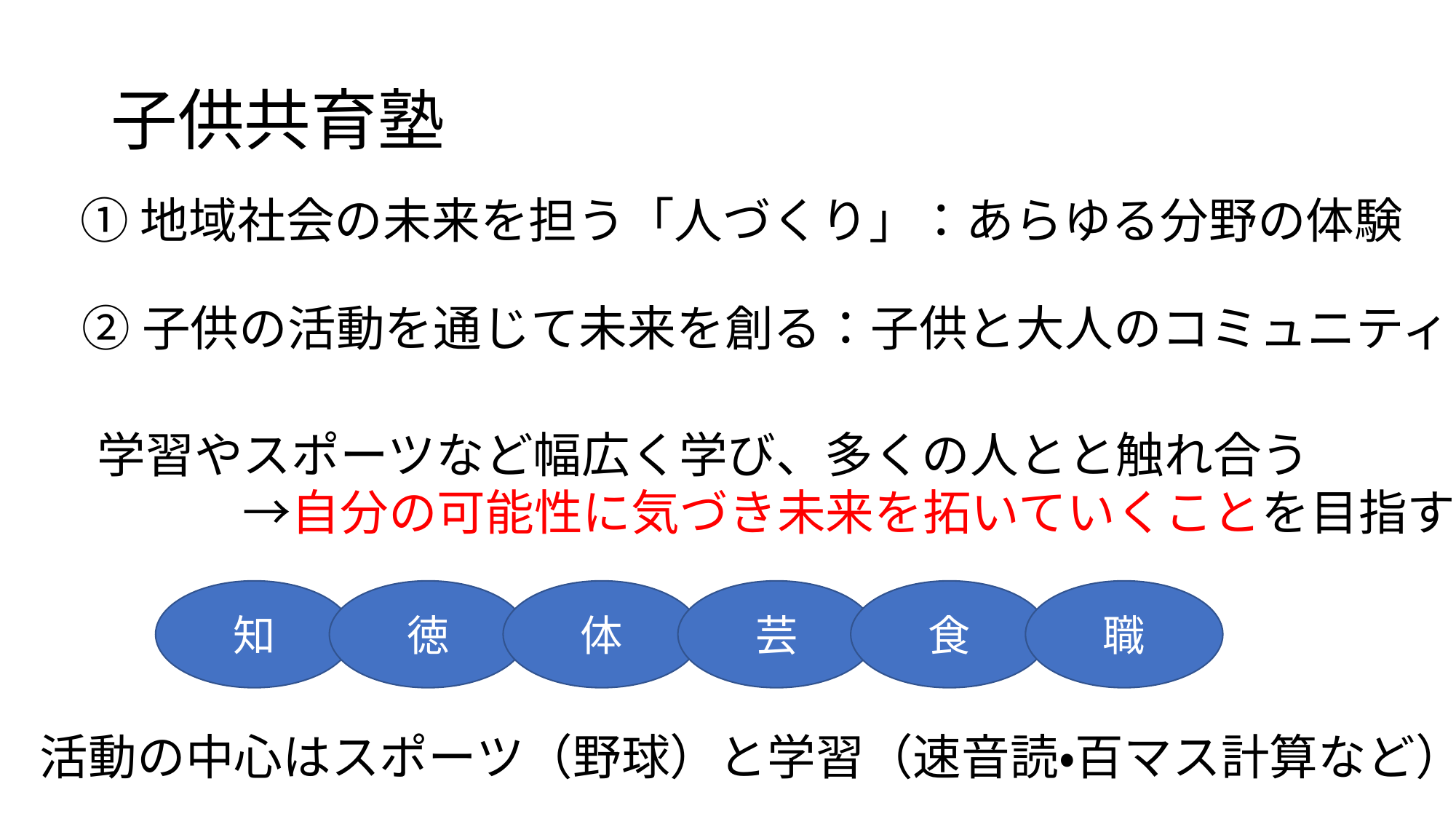

# 子供共育塾
①地域社会の未来を担う「人づくり」：あらゆる分野の体験
②子供の活動を通じて未来を創る：子供と大人のコミュニティ
学習やスポーツなど幅広く学び、多くの人とと触れ合う
　　　→自分の可能性に気づき未来を拓いていくことを目指す
知
徳
体
芸
食
職
活動の中心はスポーツ（野球）と学習（速音読・百マス計算など）